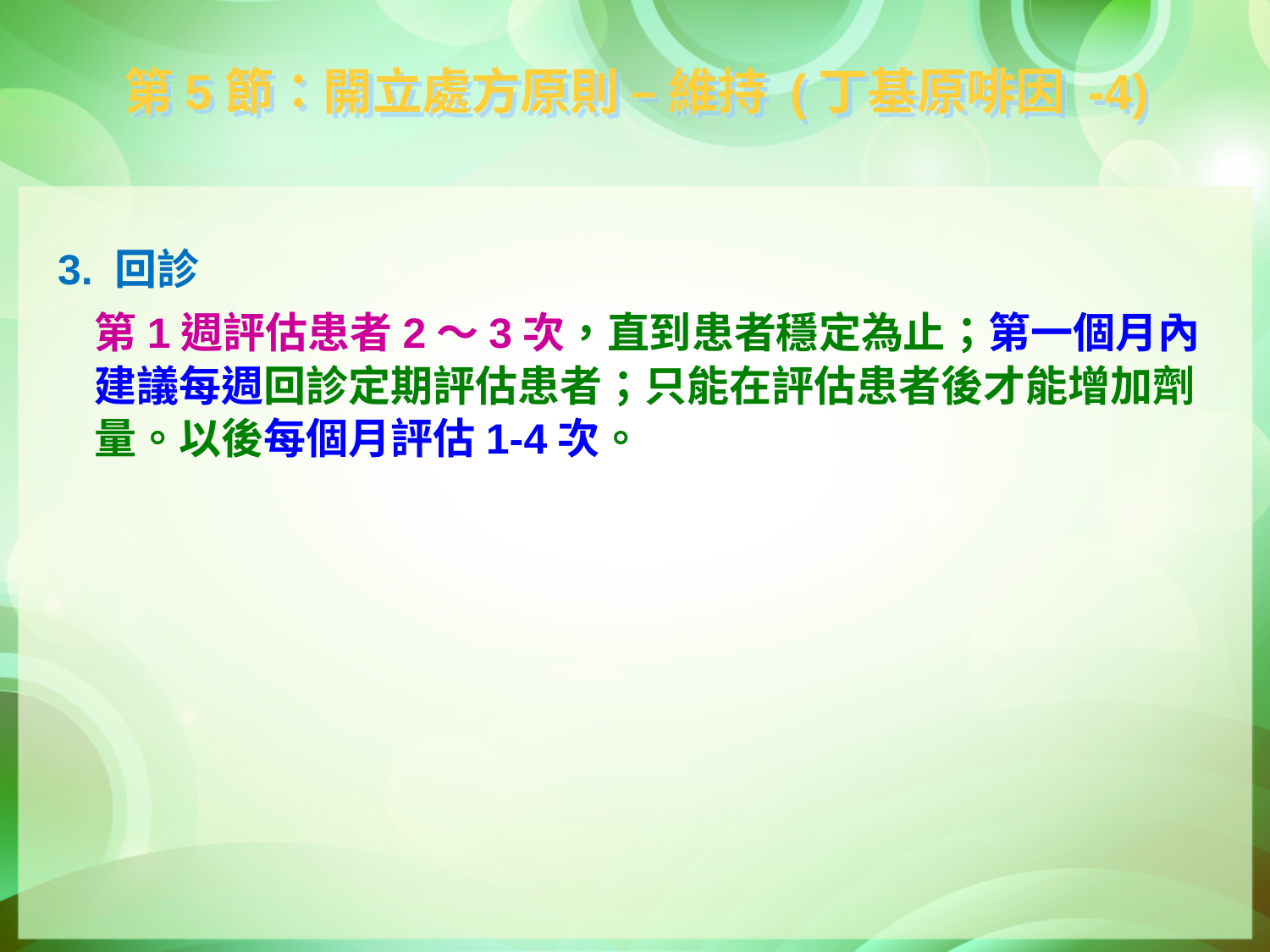

第5節：開立處方原則 – 維持 (丁基原啡因 -4)
3. 回診
	第1週評估患者2～3次，直到患者穩定為止；第一個月內建議每週回診定期評估患者；只能在評估患者後才能增加劑量。以後每個月評估1-4次。